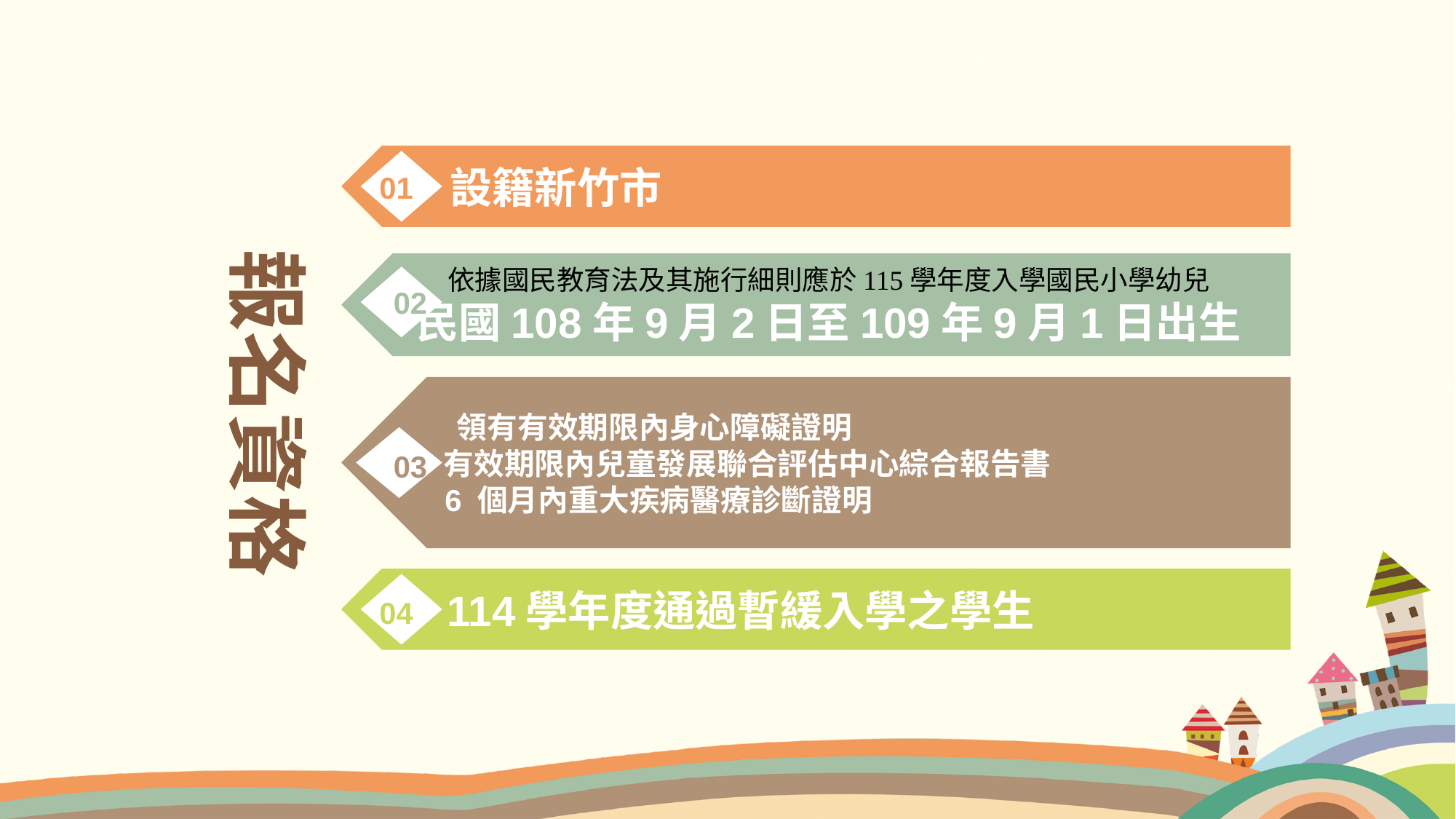

設籍新竹市

01

報名資格
依據國民教育法及其施行細則應於115學年度入學國民小學幼兒
民國108年9月2日至109年9月1日出生

02
         領有有效期限內身心障礙證明
      有效期限內兒童發展聯合評估中心綜合報告書
      6 個月內重大疾病醫療診斷證明

03
114學年度通過暫緩入學之學生

04